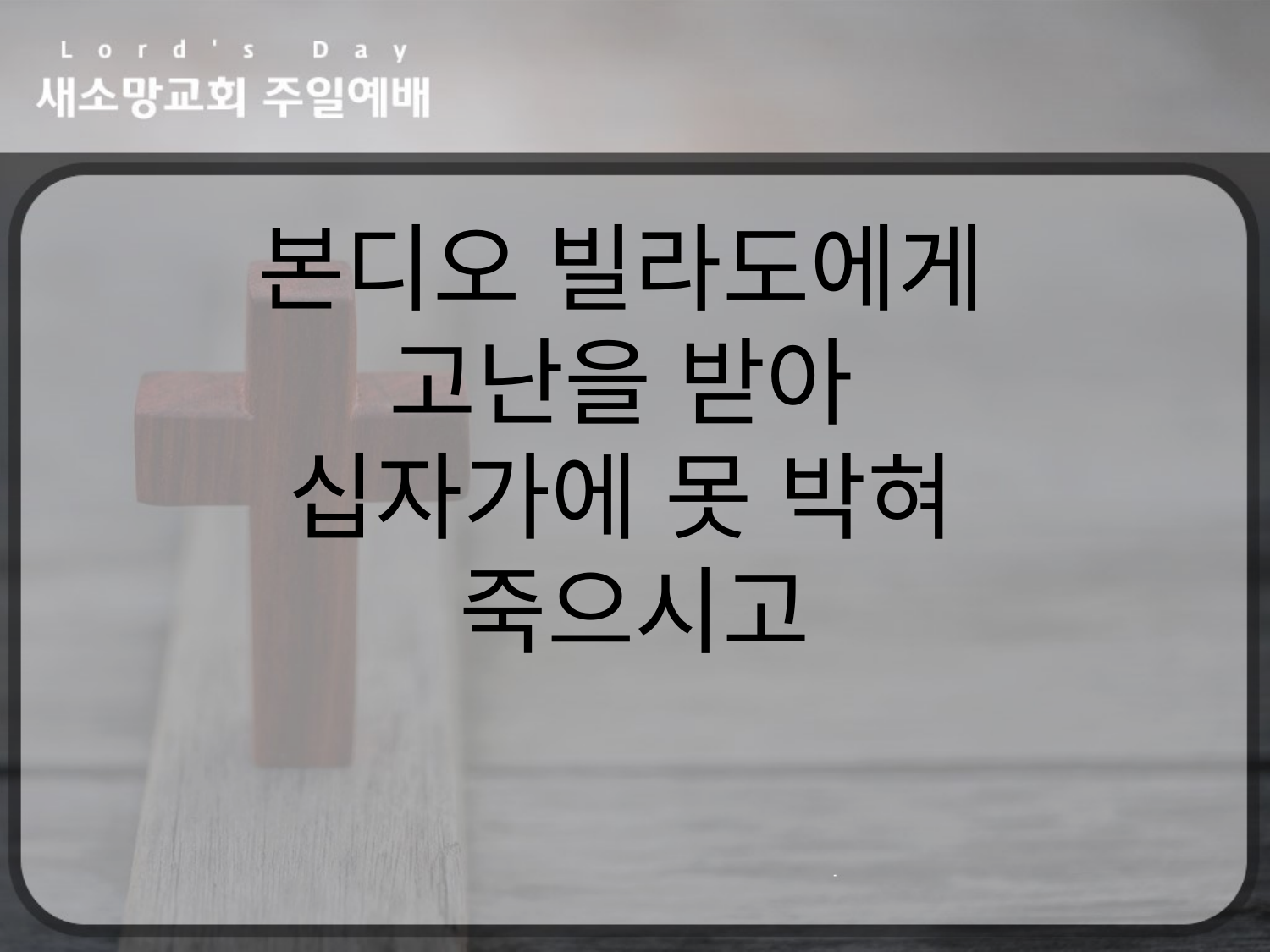

본디오 빌라도에게
고난을 받아
십자가에 못 박혀
죽으시고